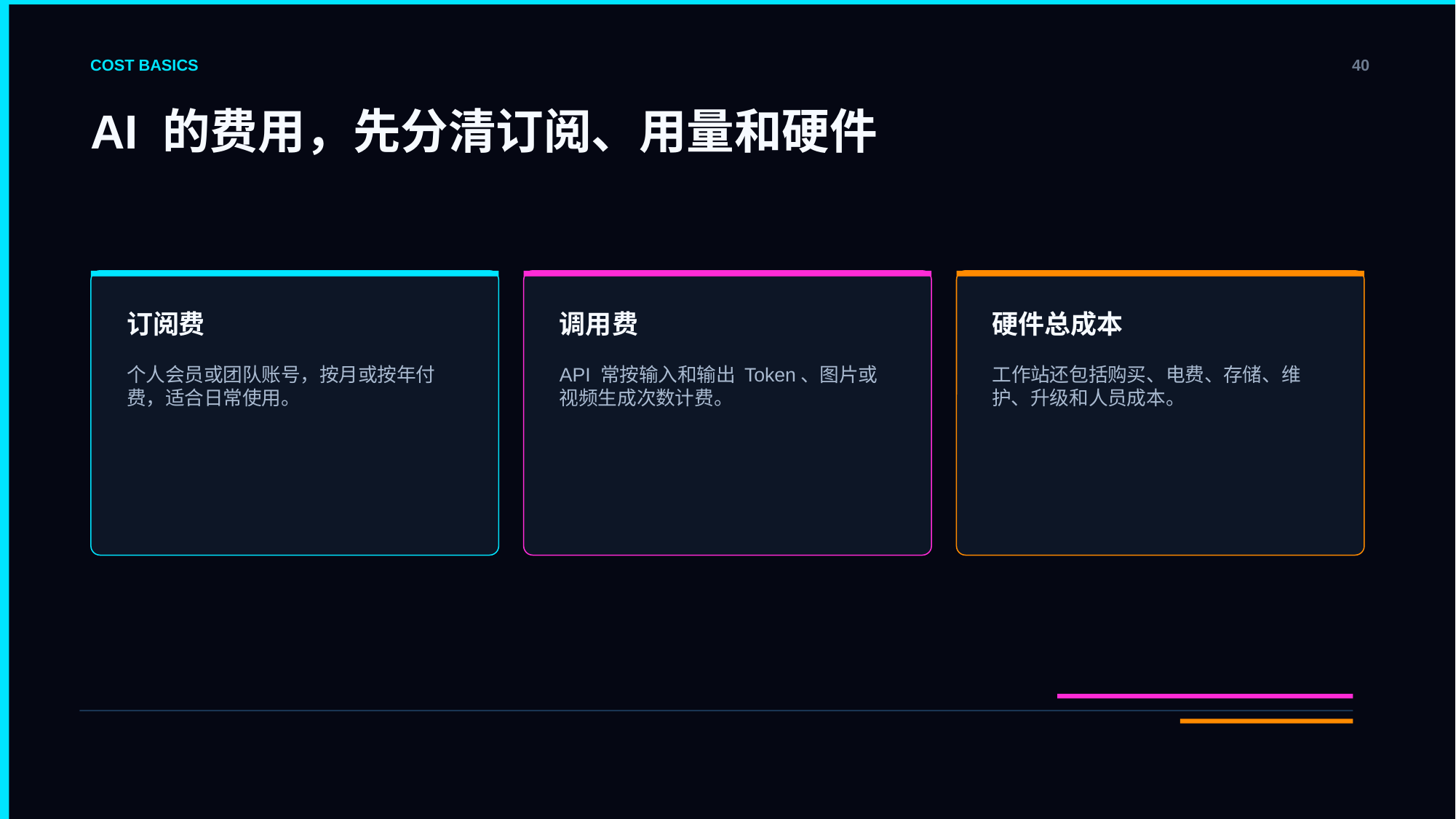

COST BASICS
40
AI 的费用，先分清订阅、用量和硬件

订阅费
调用费
硬件总成本
个人会员或团队账号，按月或按年付费，适合日常使用。
API 常按输入和输出 Token、图片或视频生成次数计费。
工作站还包括购买、电费、存储、维护、升级和人员成本。